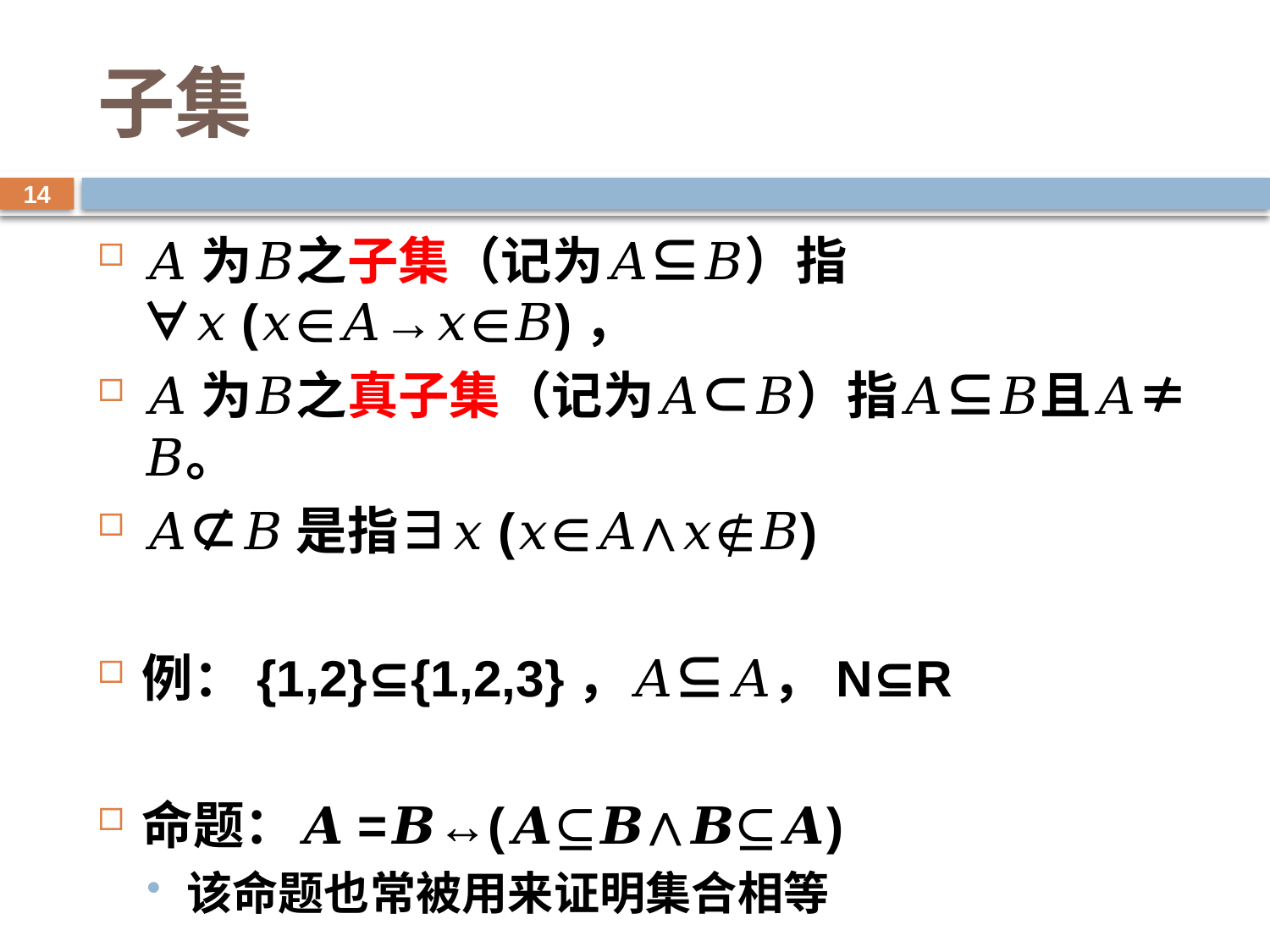

# 子集
14
𝐴为𝐵之子集（记为𝐴⊆𝐵）指∀𝑥(𝑥∈𝐴→𝑥∈𝐵)，
𝐴为𝐵之真子集（记为𝐴⊂𝐵）指𝐴⊆𝐵且𝐴≠𝐵。
𝐴⊄𝐵是指∃𝑥(𝑥∈𝐴∧𝑥∉𝐵)

例：{1,2}⊆{1,2,3}，𝐴⊆𝐴，N⊆R

命题：𝑨=𝑩↔(𝑨⊆𝑩∧𝑩⊆𝑨)
该命题也常被用来证明集合相等